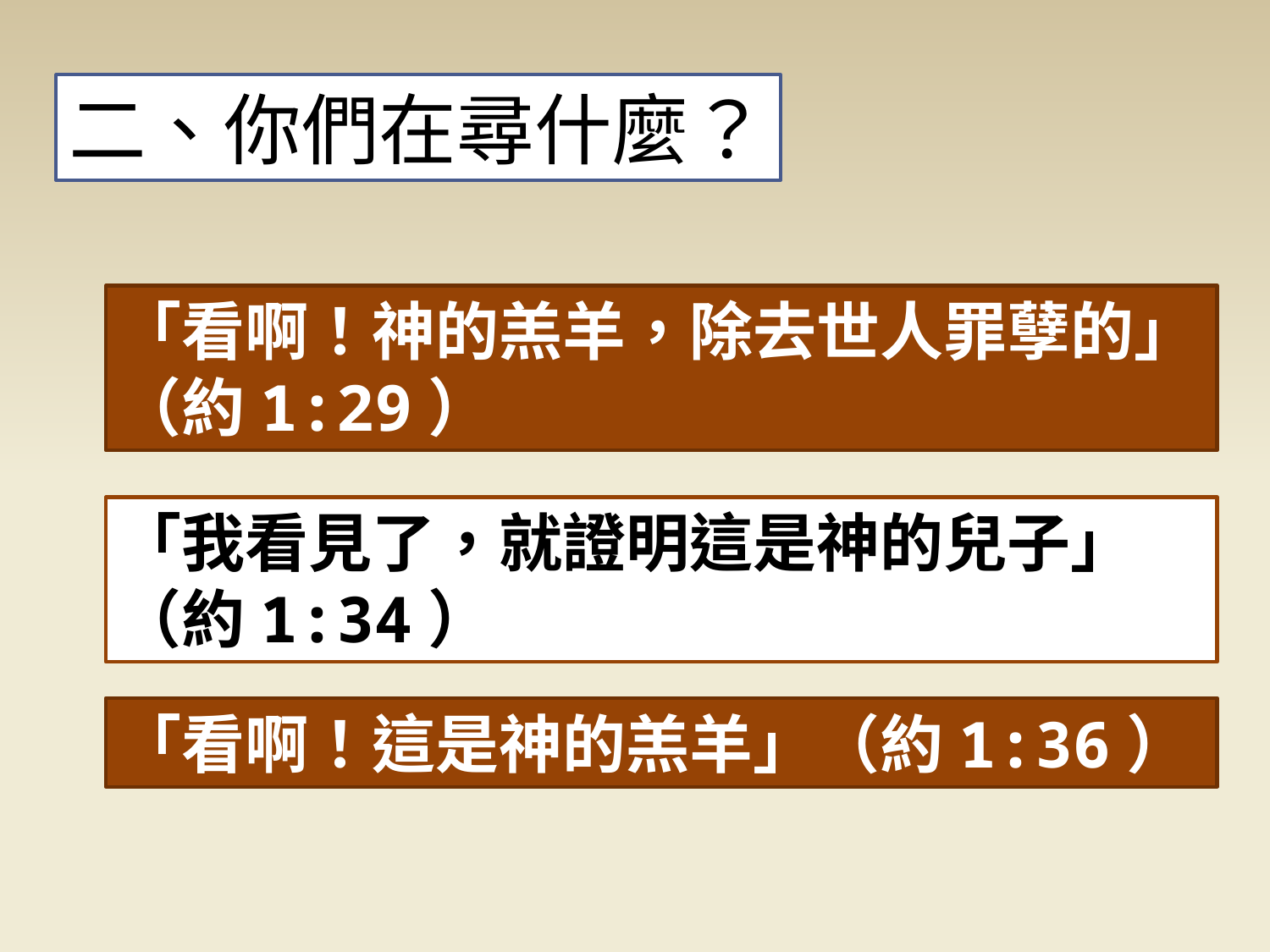

二、你們在尋什麼？
「看啊！神的羔羊，除去世人罪孽的」（約1:29）
「我看見了，就證明這是神的兒子」（約1:34）
「看啊！這是神的羔羊」（約1:36）